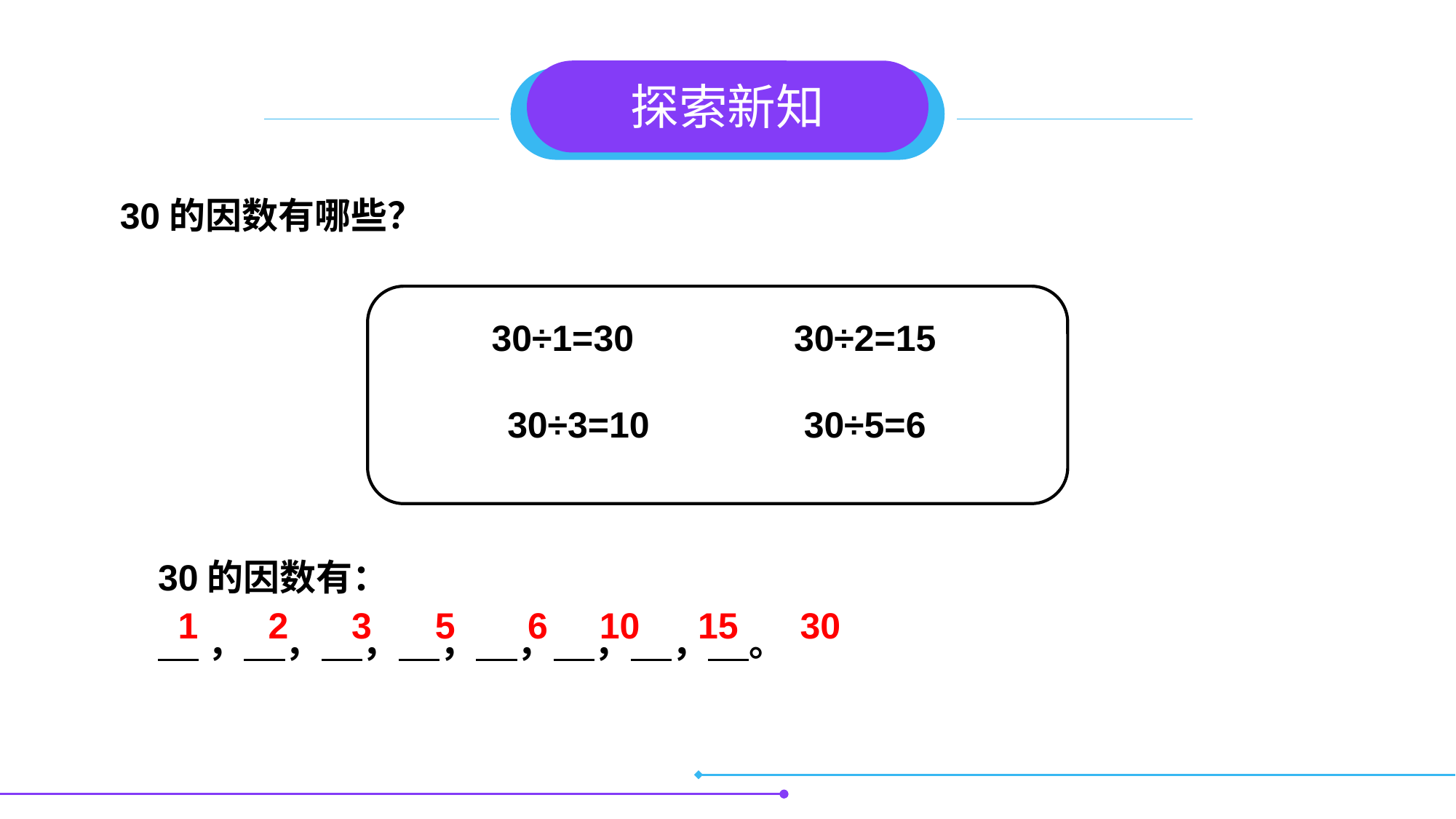

探索新知
30的因数有哪些？

30÷1=30
30÷2=15
30÷3=10
30÷5=6
30的因数有：
     ，     ，     ，     ，     ，     ，     ，     。
1
2
3
5
6
10
15
30